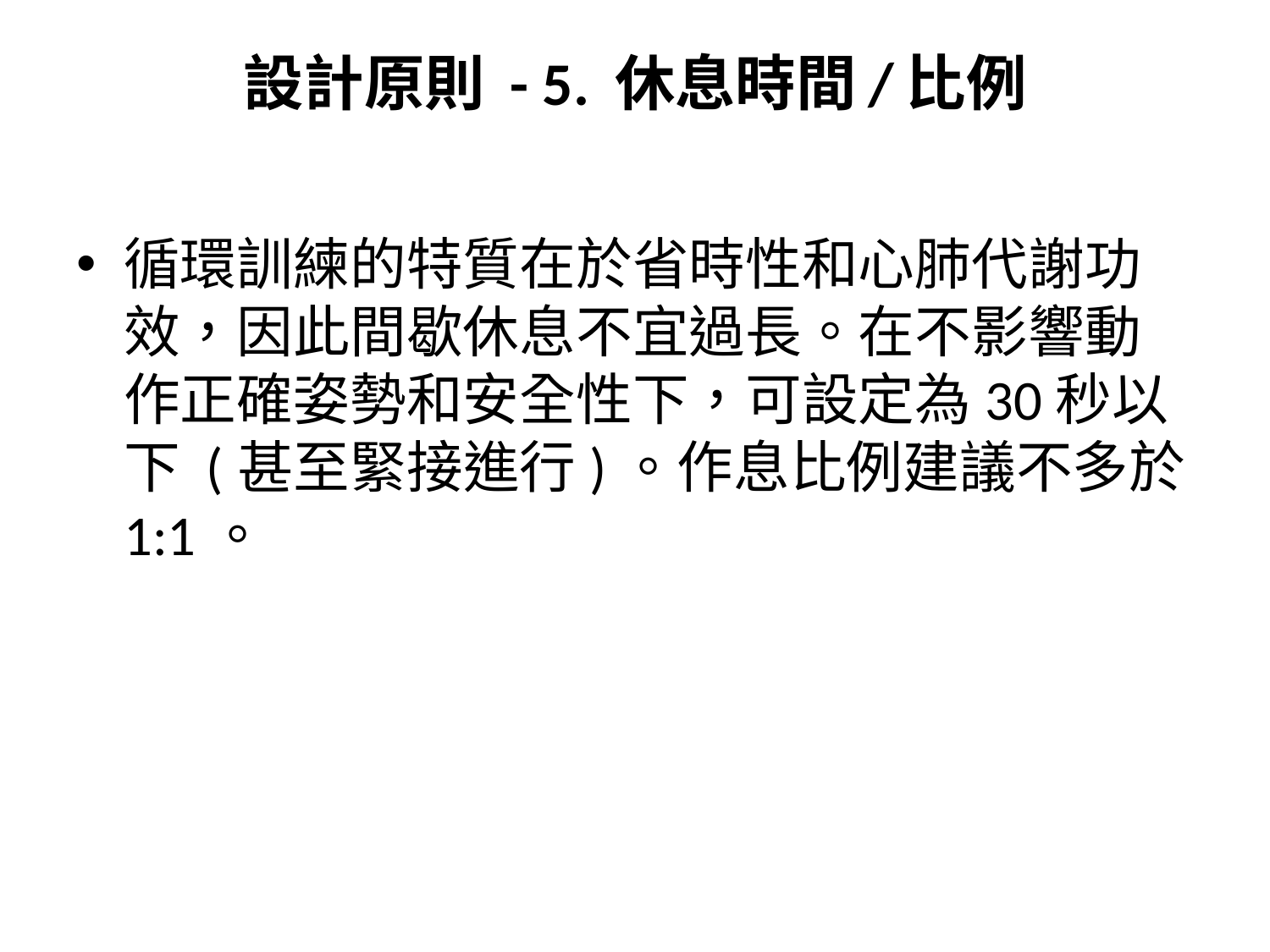

# 設計原則 - 5. 休息時間/比例
循環訓練的特質在於省時性和心肺代謝功效，因此間歇休息不宜過長。在不影響動作正確姿勢和安全性下，可設定為30秒以下 (甚至緊接進行)。作息比例建議不多於1:1。